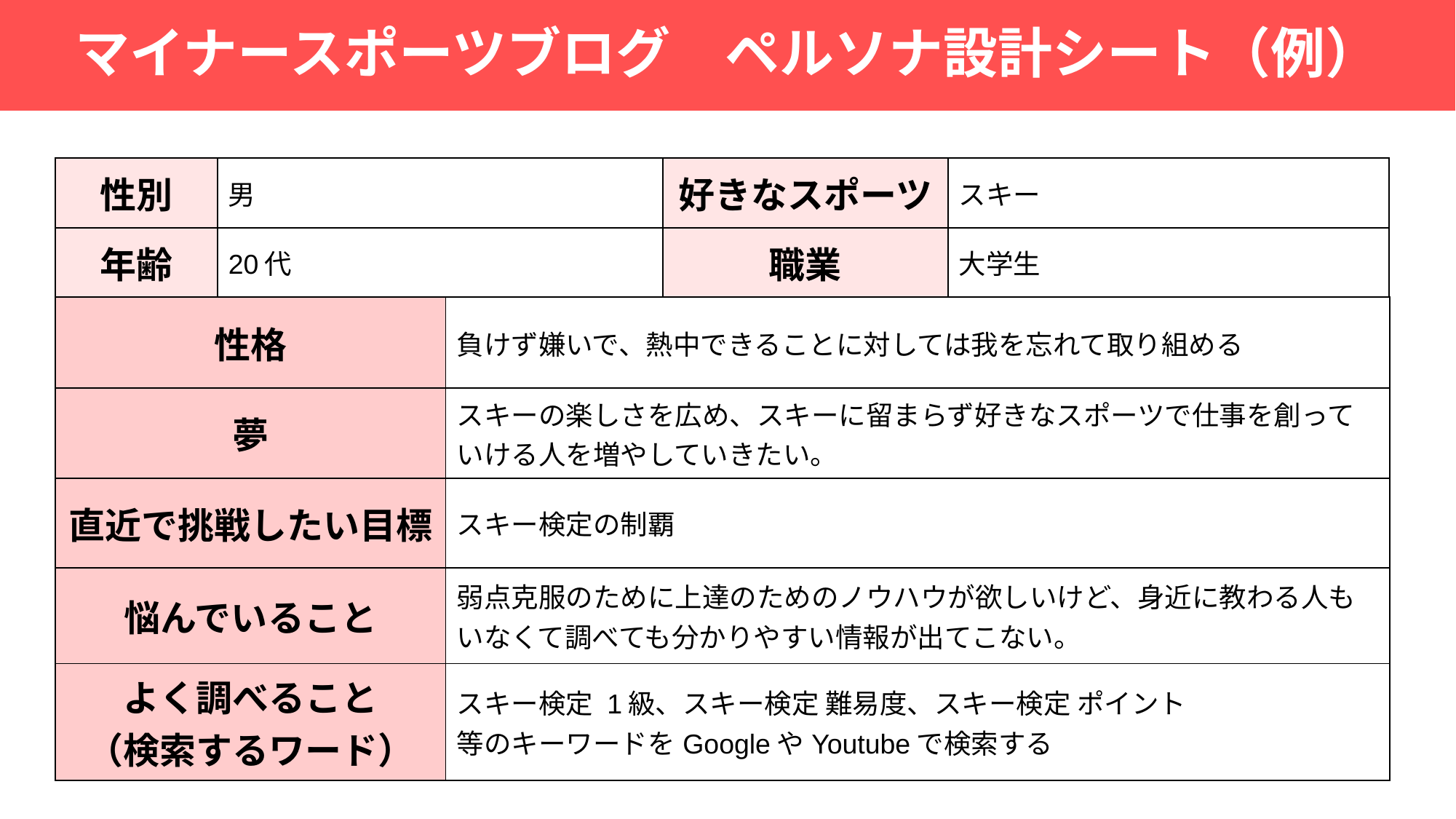

# マイナースポーツブログ　ペルソナ設計シート（例）
| 性別 | 男 |
| --- | --- |
| 年齢 | 20代 |
| 好きなスポーツ | スキー |
| --- | --- |
| 職業 | 大学生 |
| 性格 | 負けず嫌いで、熱中できることに対しては我を忘れて取り組める |
| --- | --- |
| 夢 | スキーの楽しさを広め、スキーに留まらず好きなスポーツで仕事を創っていける人を増やしていきたい。 |
| 直近で挑戦したい目標 | スキー検定の制覇 |
| 悩んでいること | 弱点克服のために上達のためのノウハウが欲しいけど、身近に教わる人もいなくて調べても分かりやすい情報が出てこない。 |
| よく調べること （検索するワード） | スキー検定 1級、スキー検定 難易度、スキー検定 ポイント 等のキーワードをGoogleやYoutubeで検索する |